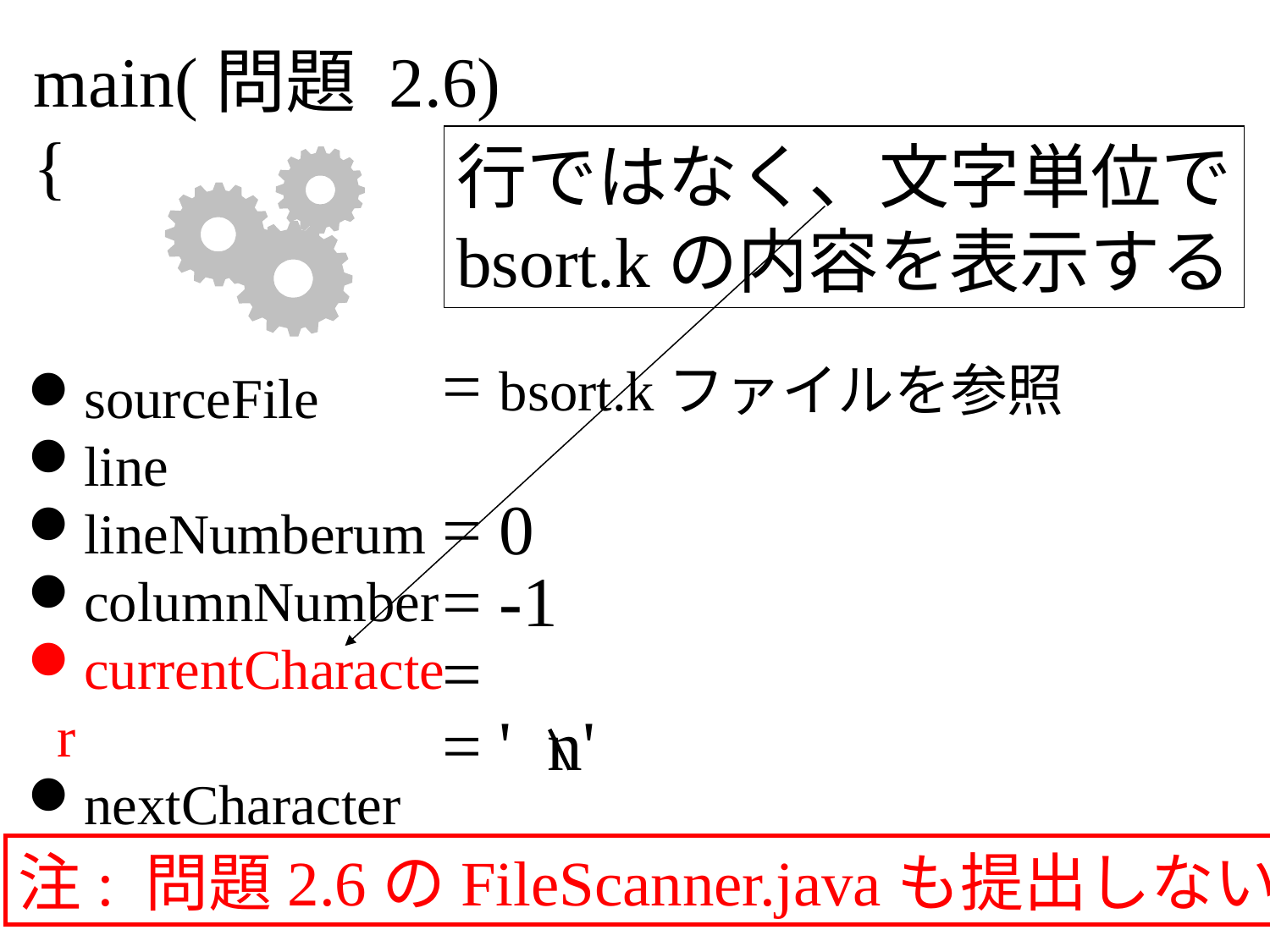

main(問題 2.6)
{
行ではなく、文字単位で
bsort.kの内容を表示する

= bsort.kファイルを参照

= 0
= -1
=
= '  n'

sourceFile
line
lineNumberum
columnNumber
currentCharacter
nextCharacter
注: 問題2.6のFileScanner.javaも提出しない